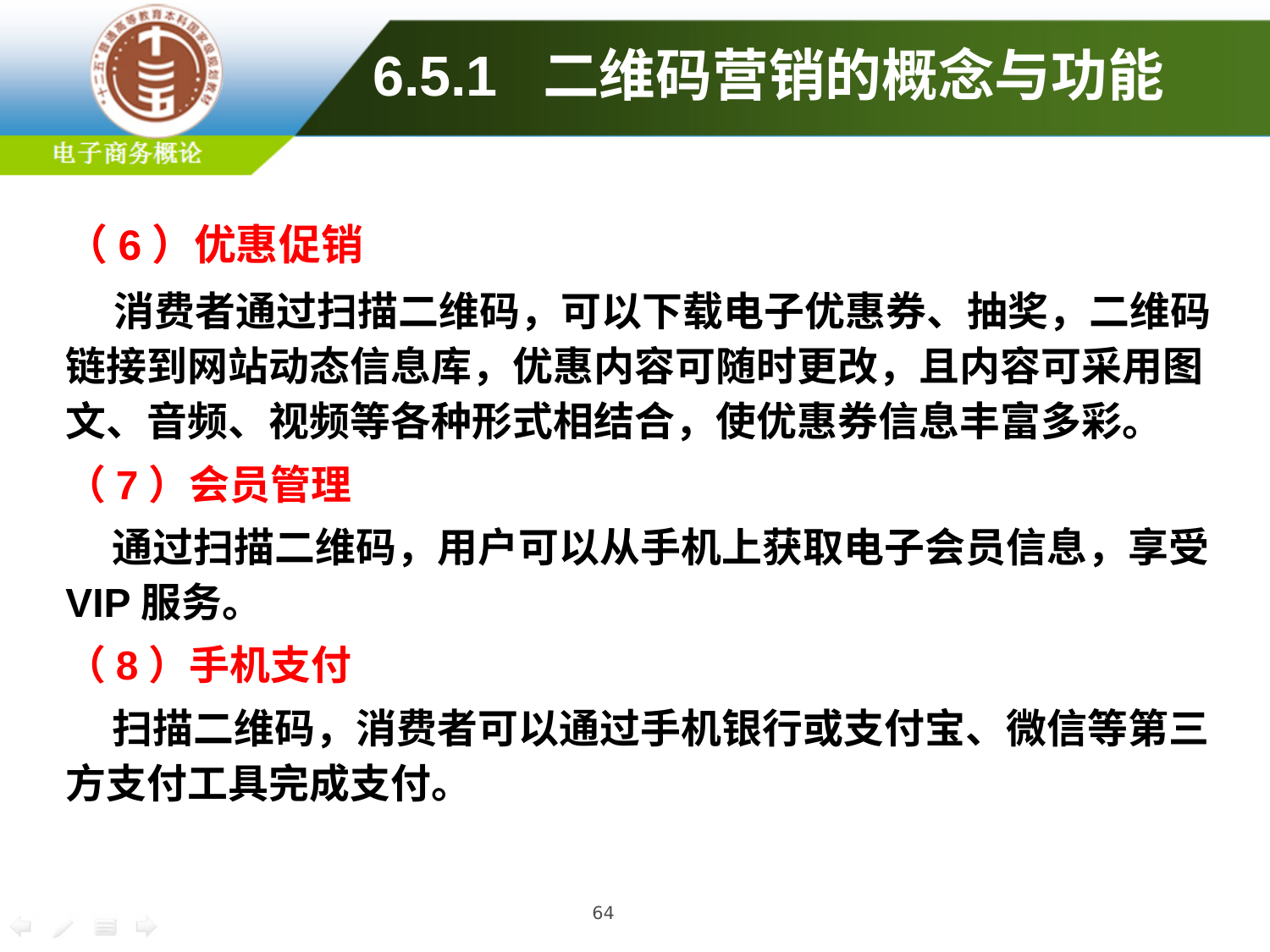

# 6.5.1  二维码营销的概念与功能
（6）优惠促销
    消费者通过扫描二维码，可以下载电子优惠券、抽奖，二维码链接到网站动态信息库，优惠内容可随时更改，且内容可采用图文、音频、视频等各种形式相结合，使优惠券信息丰富多彩。
（7）会员管理
    通过扫描二维码，用户可以从手机上获取电子会员信息，享受VIP服务。
（8）手机支付
    扫描二维码，消费者可以通过手机银行或支付宝、微信等第三方支付工具完成支付。
64